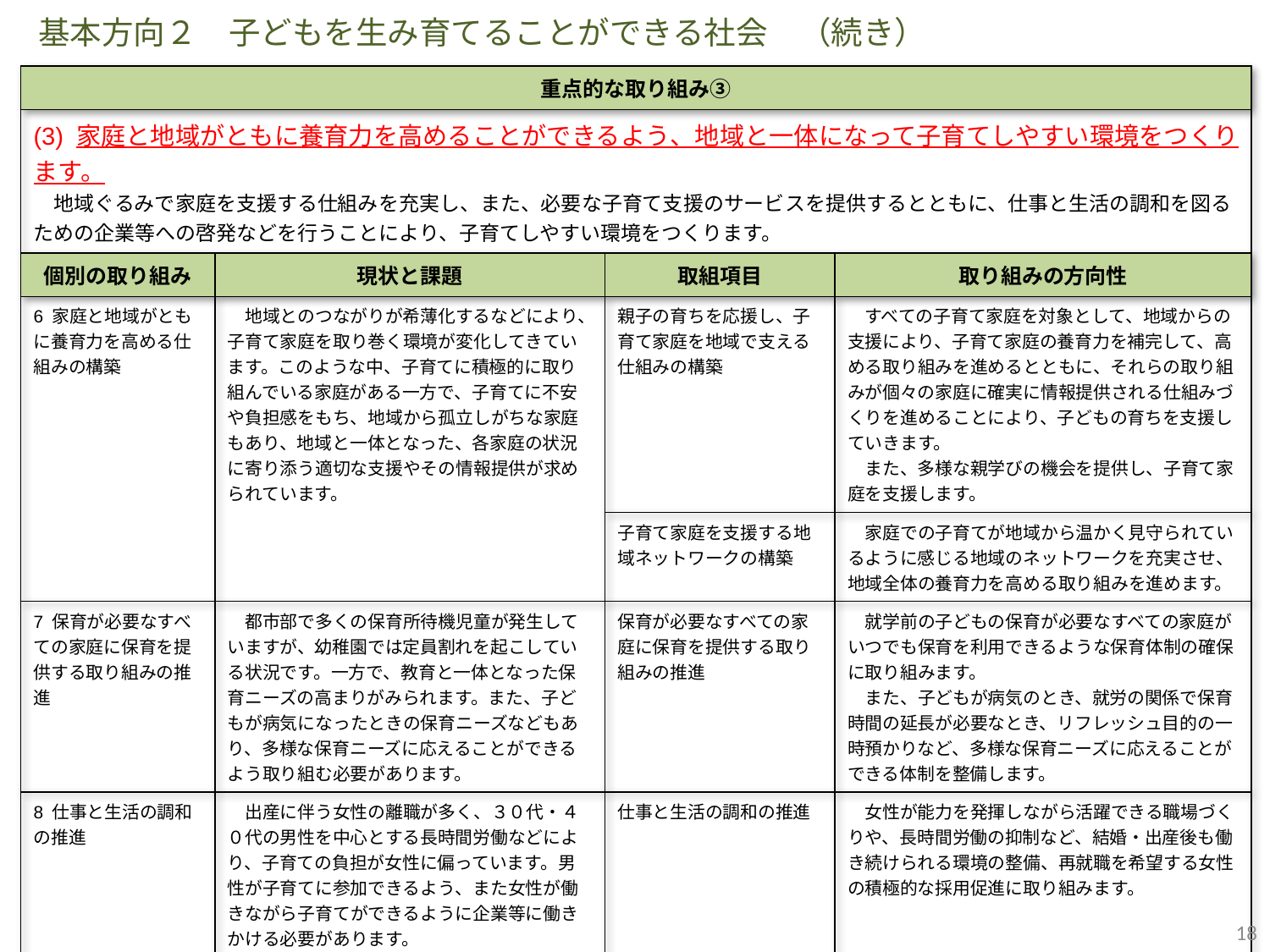

基本方向２　子どもを生み育てることができる社会　（続き）
| 重点的な取り組み③ |  |  |  |
| --- | --- | --- | --- |
| (3) 家庭と地域がともに養育力を高めることができるよう、地域と一体になって子育てしやすい環境をつくります。 　地域ぐるみで家庭を支援する仕組みを充実し、また、必要な子育て支援のサービスを提供するとともに、仕事と生活の調和を図るための企業等への啓発などを行うことにより、子育てしやすい環境をつくります。 |  |  |  |
| 個別の取り組み | 現状と課題 | 取組項目 | 取り組みの方向性 |
| 6 家庭と地域がともに養育力を高める仕組みの構築 | 地域とのつながりが希薄化するなどにより、子育て家庭を取り巻く環境が変化してきています。このような中、子育てに積極的に取り組んでいる家庭がある一方で、子育てに不安や負担感をもち、地域から孤立しがちな家庭もあり、地域と一体となった、各家庭の状況に寄り添う適切な支援やその情報提供が求められています。 | 親子の育ちを応援し、子育て家庭を地域で支える仕組みの構築 | すべての子育て家庭を対象として、地域からの支援により、子育て家庭の養育力を補完して、高める取り組みを進めるとともに、それらの取り組みが個々の家庭に確実に情報提供される仕組みづくりを進めることにより、子どもの育ちを支援していきます。 　また、多様な親学びの機会を提供し、子育て家庭を支援します。 |
|  |  | 子育て家庭を支援する地域ネットワークの構築 | 家庭での子育てが地域から温かく見守られているように感じる地域のネットワークを充実させ、地域全体の養育力を高める取り組みを進めます。 |
| 7 保育が必要なすべての家庭に保育を提供する取り組みの推進 | 都市部で多くの保育所待機児童が発生していますが、幼稚園では定員割れを起こしている状況です。一方で、教育と一体となった保育ニーズの高まりがみられます。また、子どもが病気になったときの保育ニーズなどもあり、多様な保育ニーズに応えることができるよう取り組む必要があります。 | 保育が必要なすべての家庭に保育を提供する取り組みの推進 | 就学前の子どもの保育が必要なすべての家庭がいつでも保育を利用できるような保育体制の確保に取り組みます。 　また、子どもが病気のとき、就労の関係で保育時間の延長が必要なとき、リフレッシュ目的の一時預かりなど、多様な保育ニーズに応えることができる体制を整備します。 |
| 8 仕事と生活の調和の推進 | 出産に伴う女性の離職が多く、３０代・４０代の男性を中心とする長時間労働などにより、子育ての負担が女性に偏っています。男性が子育てに参加できるよう、また女性が働きながら子育てができるように企業等に働きかける必要があります。 | 仕事と生活の調和の推進 | 女性が能力を発揮しながら活躍できる職場づくりや、長時間労働の抑制など、結婚・出産後も働き続けられる環境の整備、再就職を希望する女性の積極的な採用促進に取り組みます。 |
| 9 その他子育てを支援する取り組みの推進 | 厳しい経済雇用情勢のもと、子育てに対する経済的負担感が増えている家庭もあり、経済的に支援する必要性があります。 　妊婦や子どもを連れての移動等がスムーズにできるように、公共施設等の整備を進める必要があります。 | その他子育てを支援する取り組みの推進 | 子育てを支援するため、児童手当等を支給するとともに、必要に応じて教育や医療の場面における経済的負担を軽減します。 　また、子育てバリアフリーや受動喫煙の防止、新婚・子育て世帯向けの住宅の供給などに取り組みます。 |
18